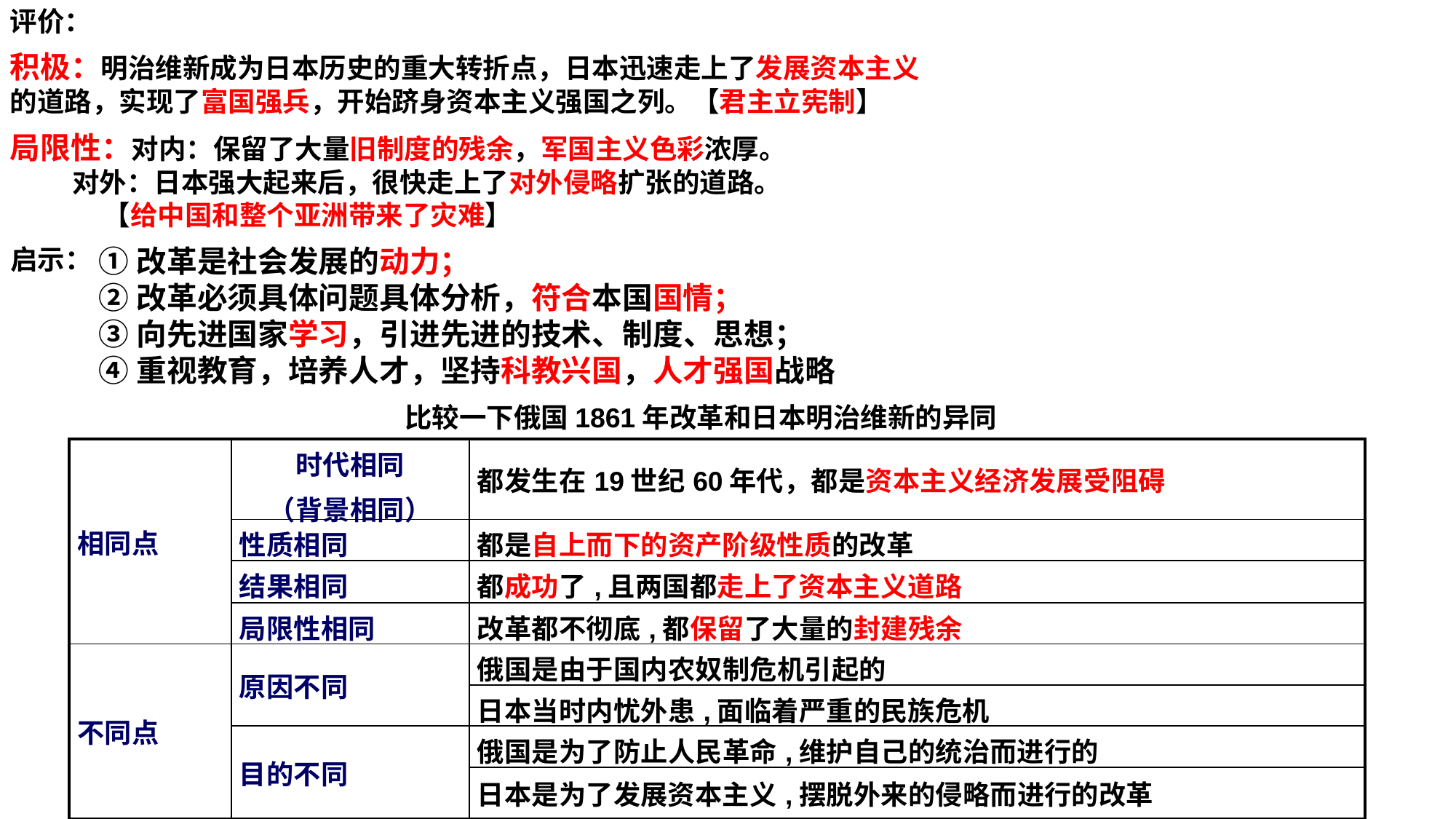

评价：
积极：明治维新成为日本历史的重大转折点，日本迅速走上了发展资本主义的道路，实现了富国强兵，开始跻身资本主义强国之列。【君主立宪制】
局限性：对内：保留了大量旧制度的残余，军国主义色彩浓厚。
         对外：日本强大起来后，很快走上了对外侵略扩张的道路。
              【给中国和整个亚洲带来了灾难】
启示：
①改革是社会发展的动力；
②改革必须具体问题具体分析，符合本国国情；
③向先进国家学习，引进先进的技术、制度、思想；
④重视教育，培养人才，坚持科教兴国，人才强国战略
比较一下俄国1861年改革和日本明治维新的异同
| 相同点 | 时代相同 （背景相同） | 都发生在19世纪60年代，都是资本主义经济发展受阻碍 |
| --- | --- | --- |
|  | 性质相同 | 都是自上而下的资产阶级性质的改革 |
|  | 结果相同 | 都成功了,且两国都走上了资本主义道路 |
|  | 局限性相同 | 改革都不彻底,都保留了大量的封建残余 |
| 不同点 | 原因不同 | 俄国是由于国内农奴制危机引起的 |
|  |  | 日本当时内忧外患,面临着严重的民族危机 |
|  | 目的不同 | 俄国是为了防止人民革命,维护自己的统治而进行的 |
|  |  | 日本是为了发展资本主义,摆脱外来的侵略而进行的改革 |